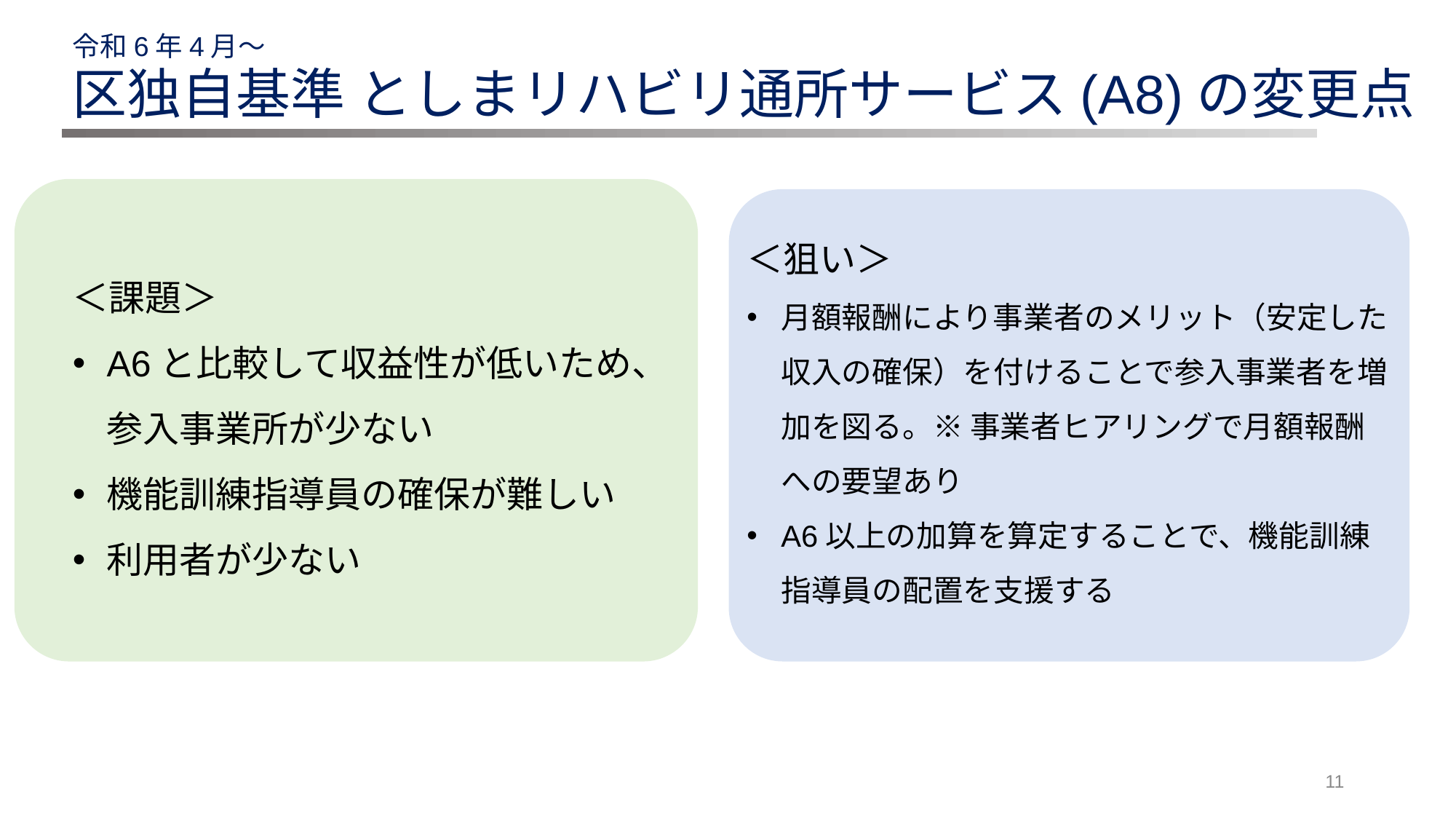

令和6年4月～
区独自基準 としまリハビリ通所サービス(A8)の変更点

＜課題＞
A6と比較して収益性が低いため、参入事業所が少ない
機能訓練指導員の確保が難しい
利用者が少ない
＜狙い＞
月額報酬により事業者のメリット（安定した収入の確保）を付けることで参入事業者を増加を図る。※ 事業者ヒアリングで月額報酬への要望あり
A6以上の加算を算定することで、機能訓練指導員の配置を支援する
11